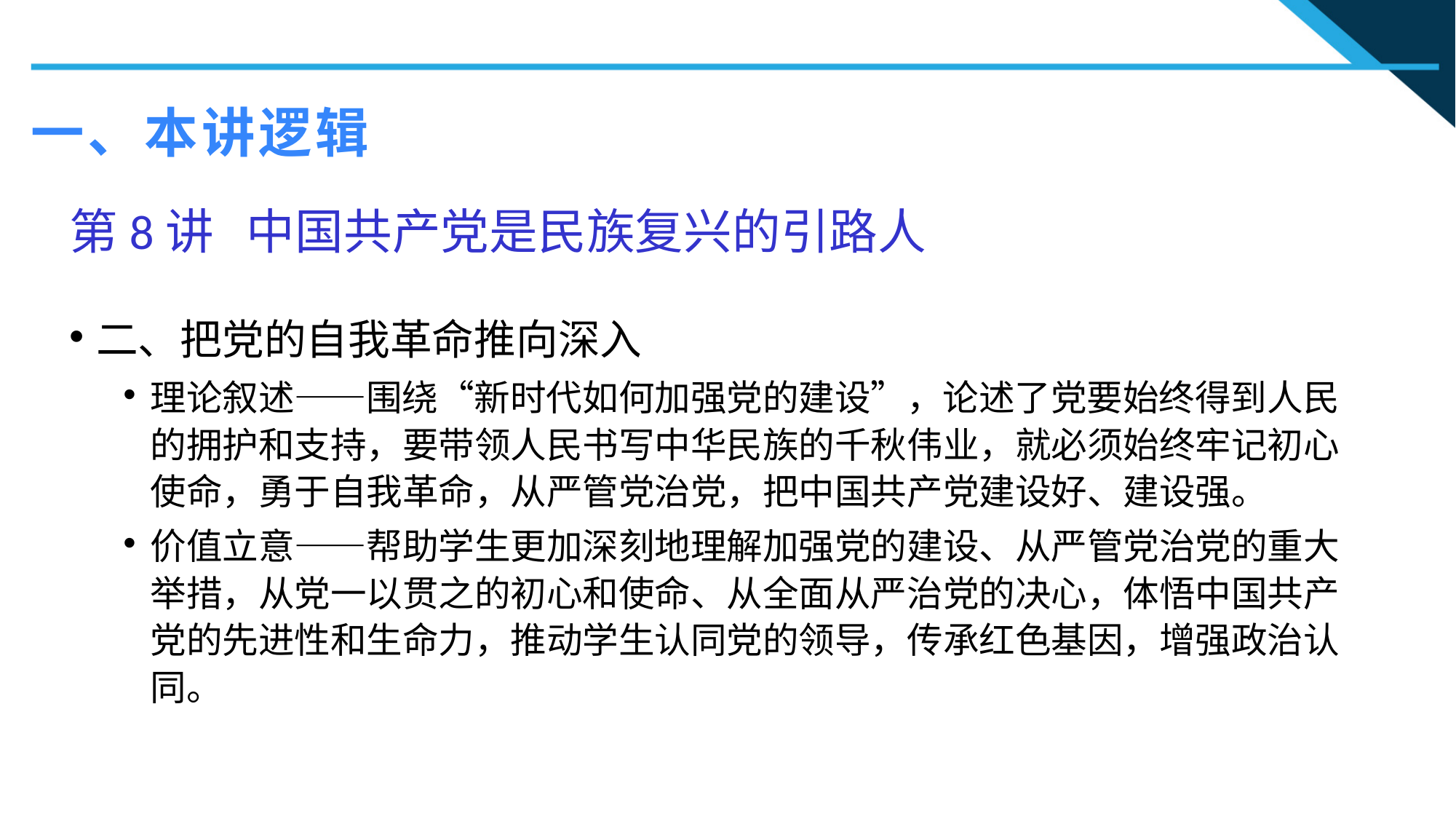

一、本讲逻辑
第8讲   中国共产党是民族复兴的引路人

二、把党的自我革命推向深入
理论叙述——围绕“新时代如何加强党的建设”，论述了党要始终得到人民的拥护和支持，要带领人民书写中华民族的千秋伟业，就必须始终牢记初心使命，勇于自我革命，从严管党治党，把中国共产党建设好、建设强。
价值立意——帮助学生更加深刻地理解加强党的建设、从严管党治党的重大举措，从党一以贯之的初心和使命、从全面从严治党的决心，体悟中国共产党的先进性和生命力，推动学生认同党的领导，传承红色基因，增强政治认同。